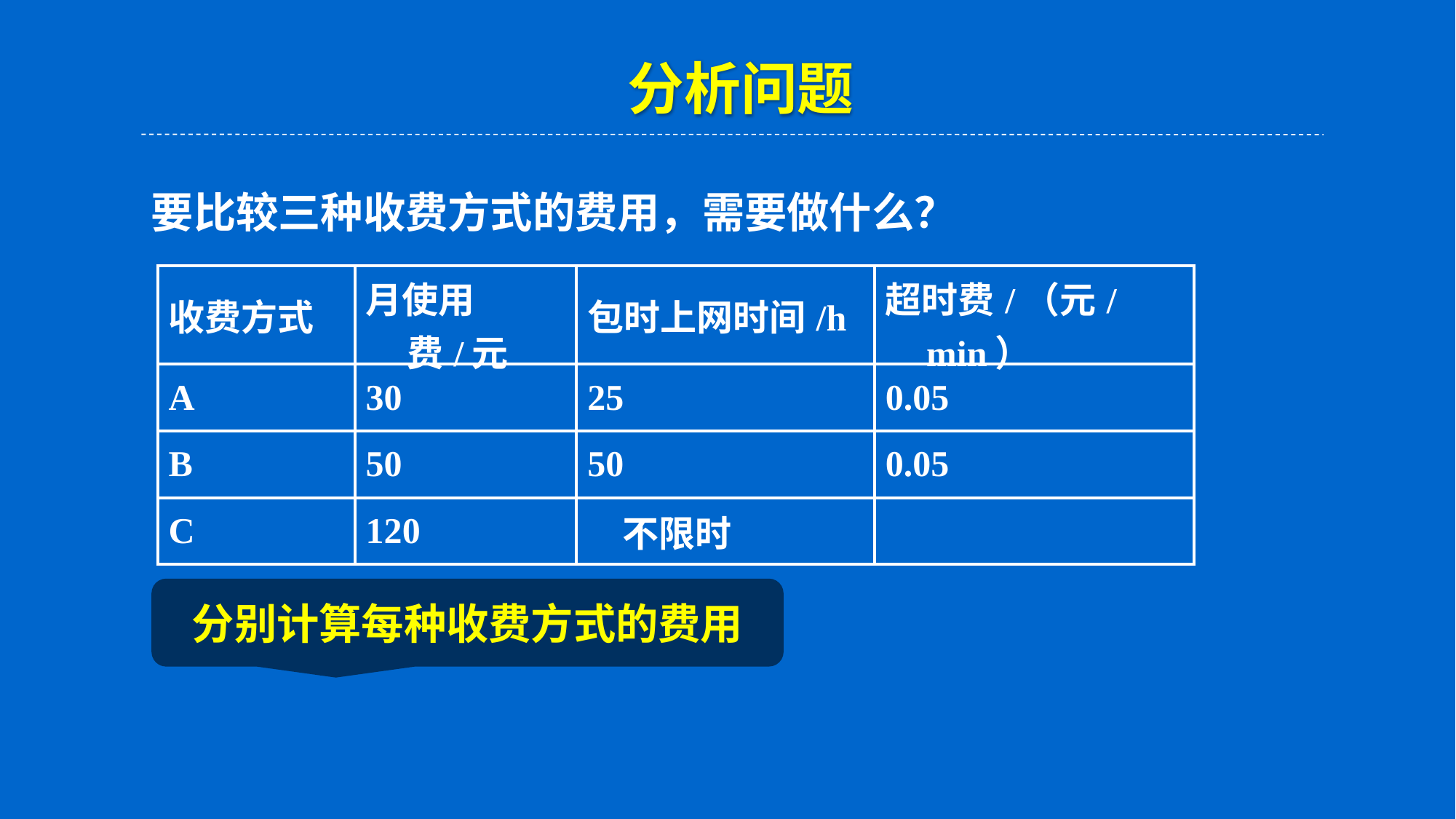

分析问题

要比较三种收费方式的费用，需要做什么？

| 收费方式 | 月使用费/元 | 包时上网时间/h | 超时费/（元/min） |
| --- | --- | --- | --- |
| A | 30 | 25 | 0.05 |
| B | 50 | 50 | 0.05 |
| C | 120 | 不限时 |  |
分别计算每种收费方式的费用